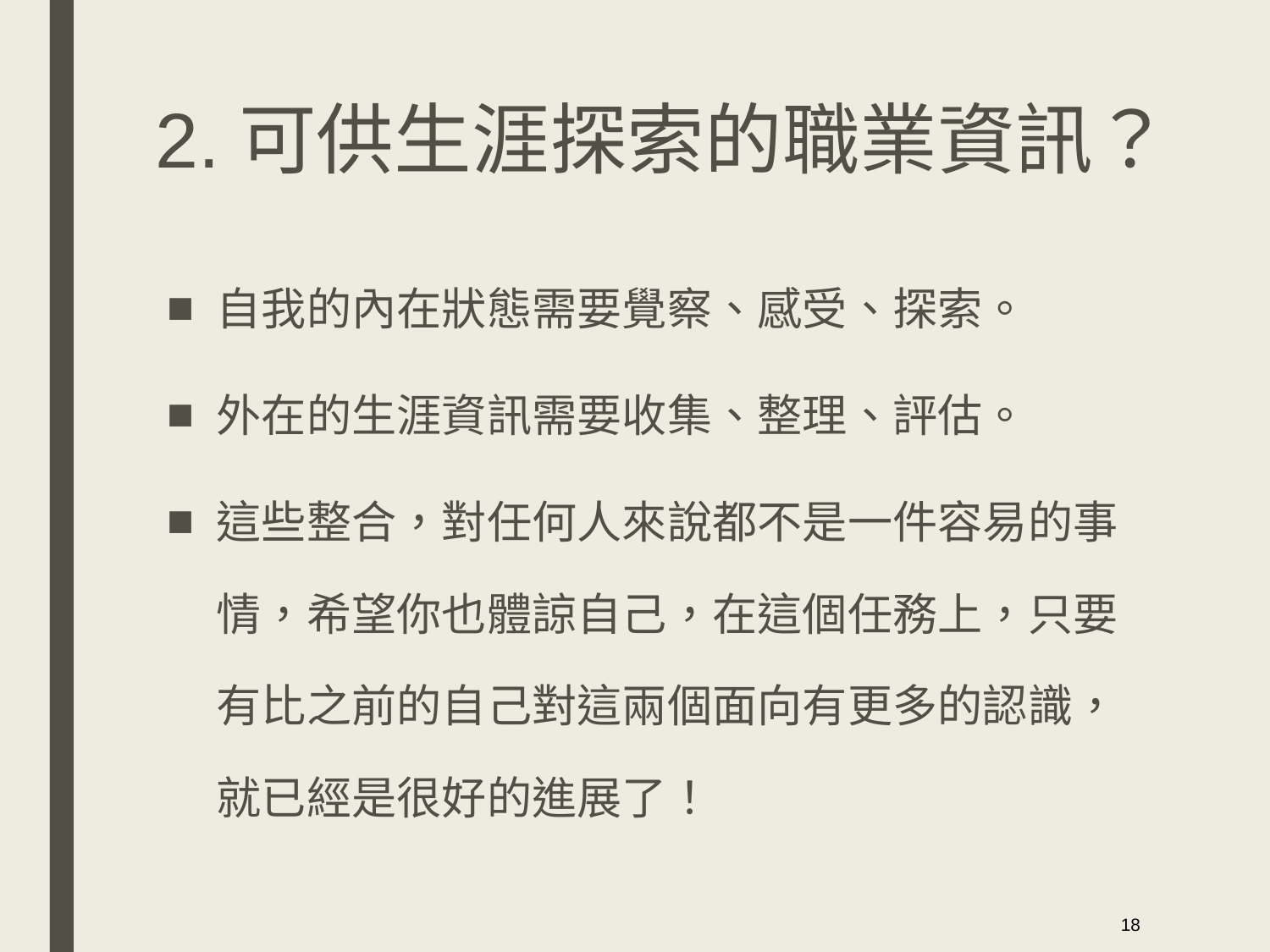

# 2.可供生涯探索的職業資訊？
自我的內在狀態需要覺察、感受、探索。
外在的生涯資訊需要收集、整理、評估。
這些整合，對任何人來說都不是一件容易的事情，希望你也體諒自己，在這個任務上，只要有比之前的自己對這兩個面向有更多的認識，就已經是很好的進展了！

18